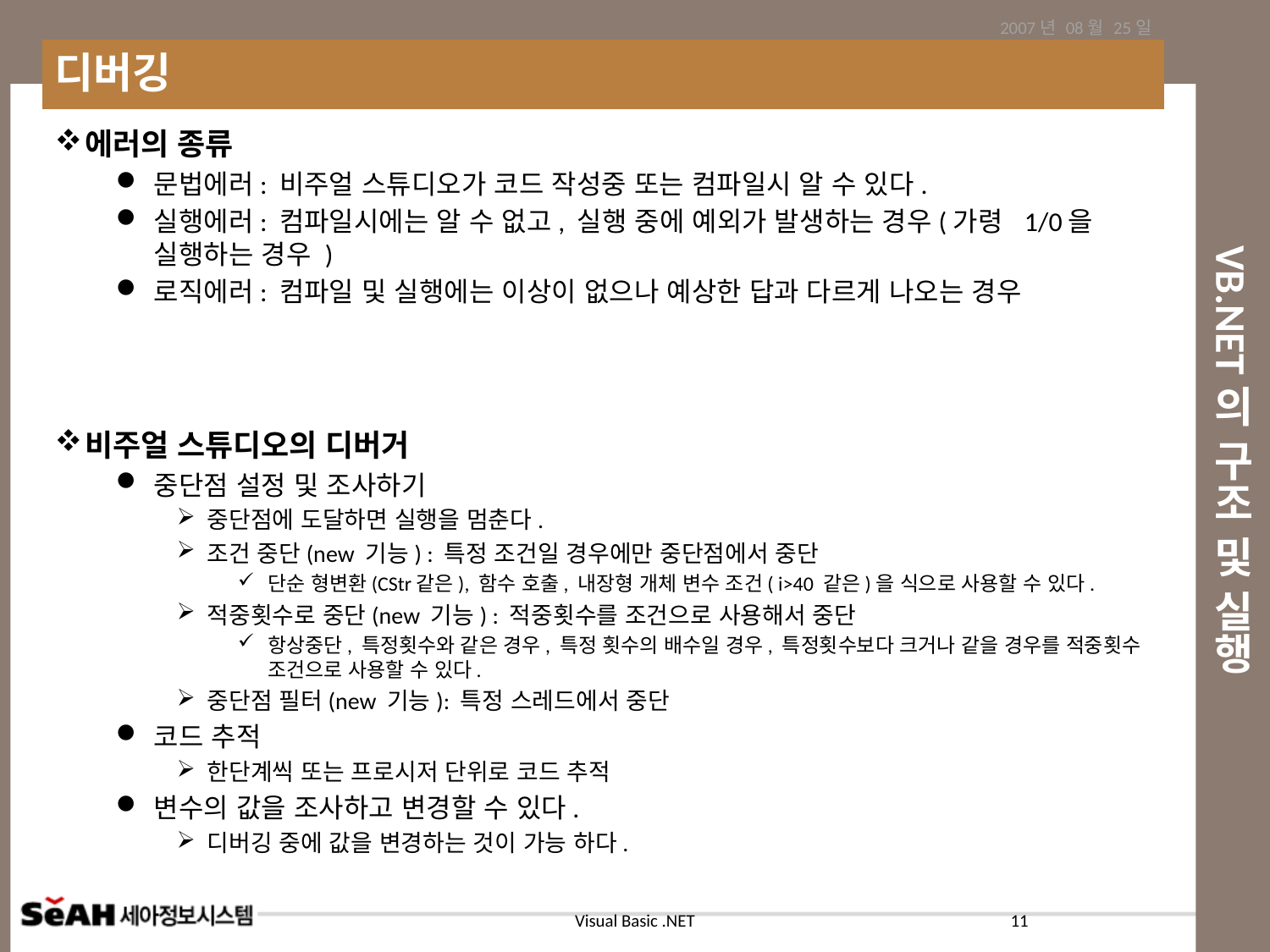

2007년 08월 25일
디버깅
# VB.NET의 구조 및 실행
에러의 종류
문법에러: 비주얼 스튜디오가 코드 작성중 또는 컴파일시 알 수 있다.
실행에러: 컴파일시에는 알 수 없고, 실행 중에 예외가 발생하는 경우(가령  1/0을 실행하는 경우 )
로직에러: 컴파일 및 실행에는 이상이 없으나 예상한 답과 다르게 나오는 경우

비주얼 스튜디오의 디버거
중단점 설정 및 조사하기
중단점에 도달하면 실행을 멈춘다.
조건 중단(new 기능) : 특정 조건일 경우에만 중단점에서 중단
단순 형변환(CStr같은), 함수 호출, 내장형 개체 변수 조건( i>40 같은)을 식으로 사용할 수 있다.
적중횟수로 중단(new 기능) : 적중횟수를 조건으로 사용해서 중단
항상중단, 특정횟수와 같은 경우, 특정 횟수의 배수일 경우, 특정횟수보다 크거나 같을 경우를 적중횟수 조건으로 사용할 수 있다.
중단점 필터(new 기능): 특정 스레드에서 중단
코드 추적
한단계씩 또는 프로시저 단위로 코드 추적
변수의 값을 조사하고 변경할 수 있다.
디버깅 중에 값을 변경하는 것이 가능 하다.

11
Visual Basic .NET